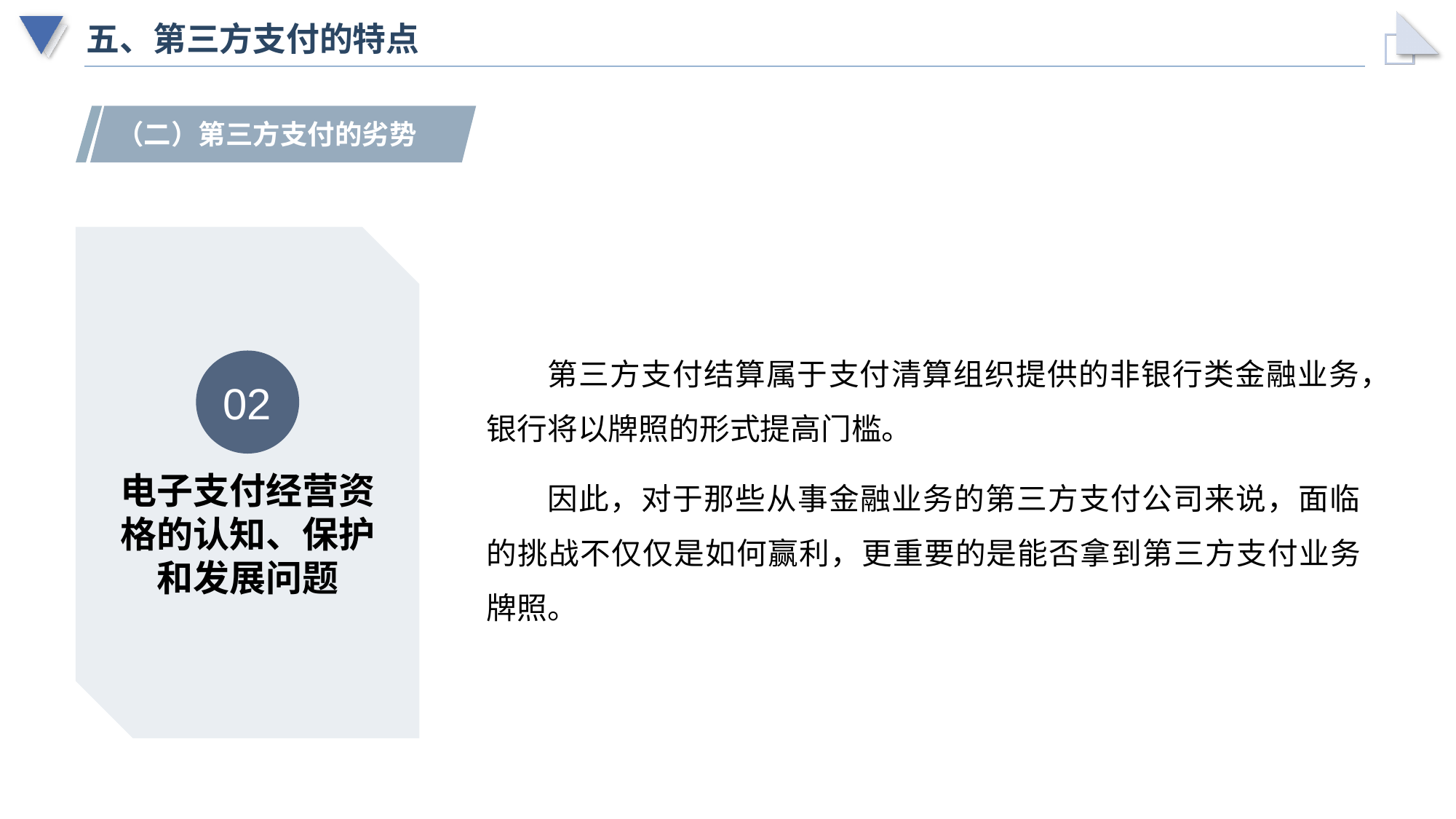

# 五、第三方支付的特点

（二）第三方支付的劣势

第三方支付结算属于支付清算组织提供的非银行类金融业务，银行将以牌照的形式提高门槛。
因此，对于那些从事金融业务的第三方支付公司来说，面临的挑战不仅仅是如何赢利，更重要的是能否拿到第三方支付业务牌照。
02
电子支付经营资格的认知、保护和发展问题